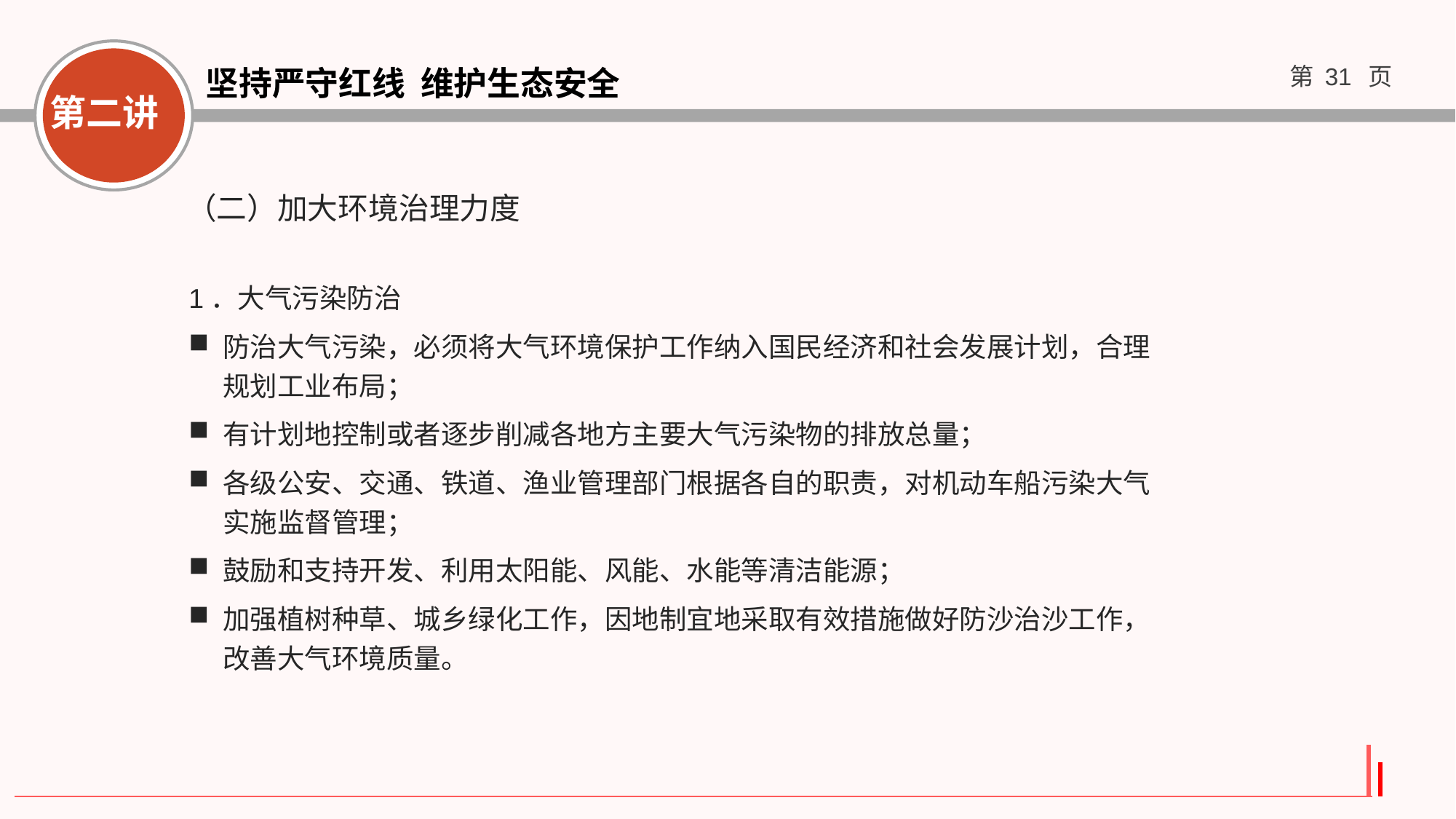

（二）加大环境治理力度
1．大气污染防治
防治大气污染，必须将大气环境保护工作纳入国民经济和社会发展计划，合理规划工业布局；
有计划地控制或者逐步削减各地方主要大气污染物的排放总量；
各级公安、交通、铁道、渔业管理部门根据各自的职责，对机动车船污染大气实施监督管理；
鼓励和支持开发、利用太阳能、风能、水能等清洁能源；
加强植树种草、城乡绿化工作，因地制宜地采取有效措施做好防沙治沙工作，改善大气环境质量。